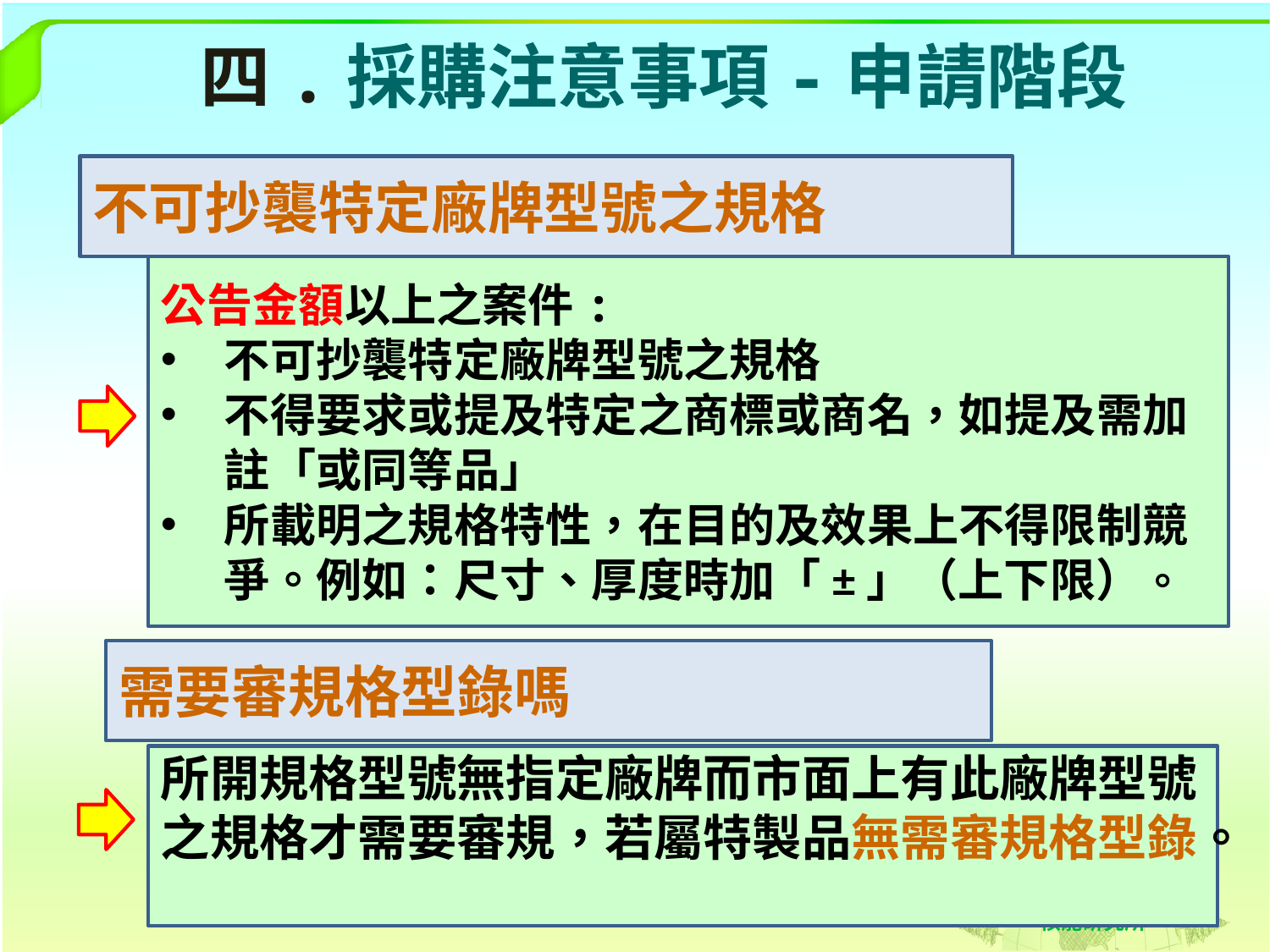

四.採購注意事項-申請階段
不可抄襲特定廠牌型號之規格
公告金額以上之案件:
不可抄襲特定廠牌型號之規格
不得要求或提及特定之商標或商名，如提及需加註「或同等品」
所載明之規格特性，在目的及效果上不得限制競爭。例如：尺寸、厚度時加「±」（上下限）。

需要審規格型錄嗎
所開規格型號無指定廠牌而市面上有此廠牌型號之規格才需要審規，若屬特製品無需審規格型錄。